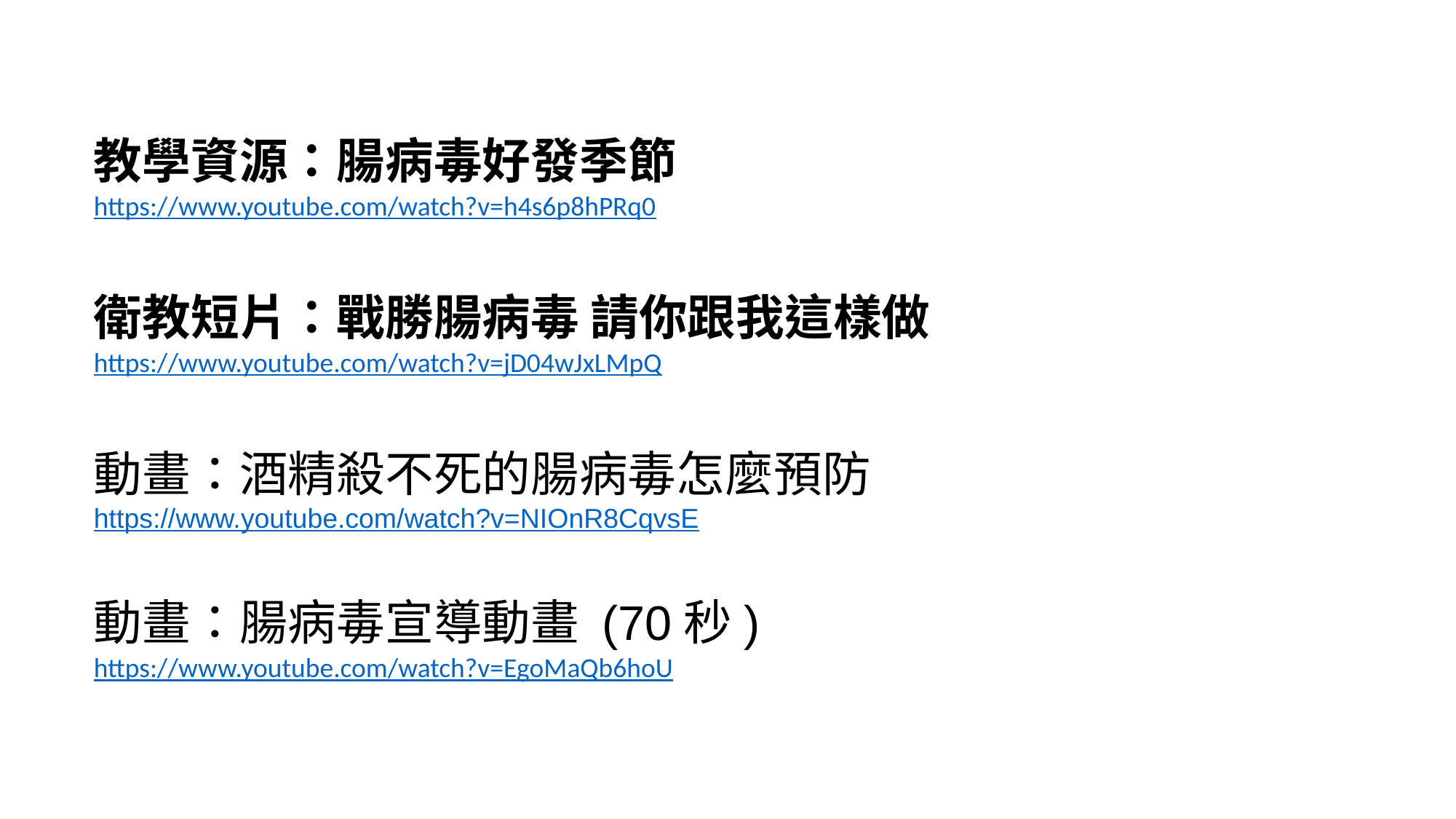

教學資源：腸病毒好󠇡發季節
https://www.youtube.com/watch?v=h4s6p8hPRq0

衛教短片：戰勝腸病毒 請你跟我這樣做
https://www.youtube.com/watch?v=jD04wJxLMpQ

動畫：酒精殺不死的腸病毒怎麼預防https://www.youtube.com/watch?v=NIOnR8CqvsE

動畫：腸病毒宣導動畫 (70秒)
https://www.youtube.com/watch?v=EgoMaQb6hoU